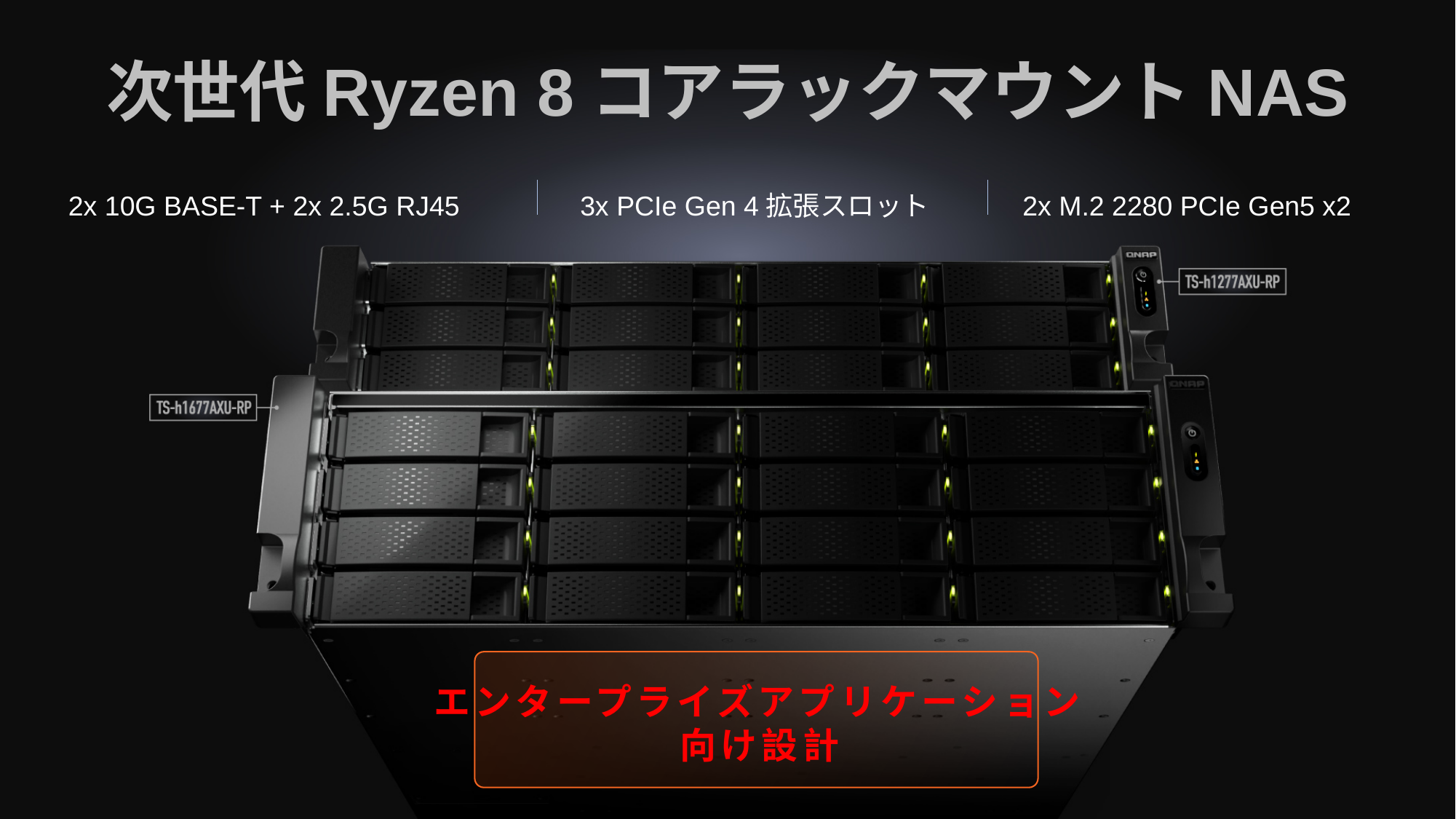

次世代Ryzen 8コアラックマウントNAS
2x 10G BASE-T + 2x 2.5G RJ45
3x PCIe Gen 4拡張スロット
2x M.2 2280 PCIe Gen5 x2

エンタープライズアプリケーション
向け設計